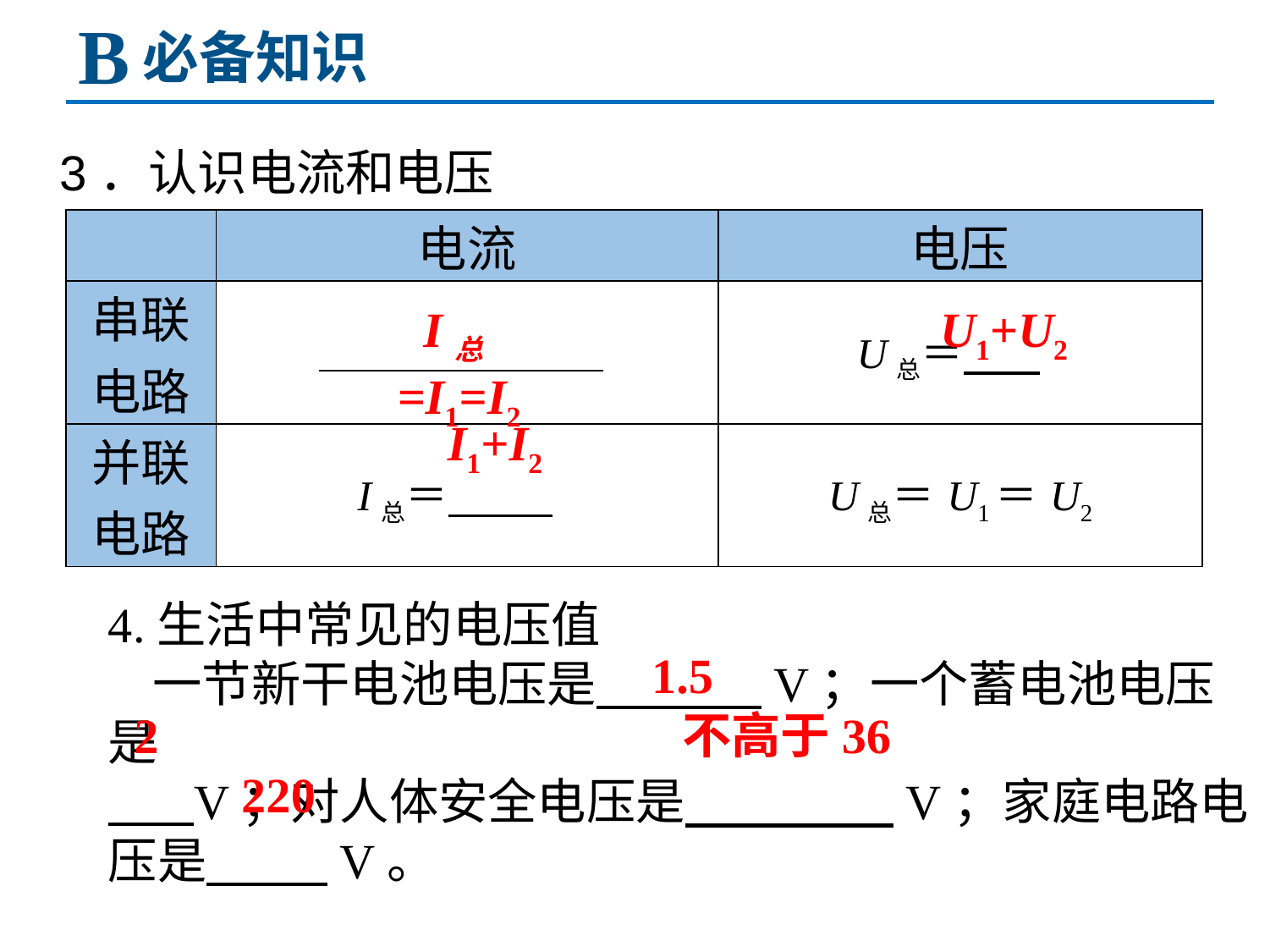

B
必备知识
3．认识电流和电压
|  | 电流 | 电压 |
| --- | --- | --- |
| 串联 电路 | . | U总＝ . |
| 并联 电路 | I总＝ . | U总＝U1＝U2 |
I总=I1=I2
U1+U2
I1+I2
4.生活中常见的电压值
   一节新干电池电压是               V；一个蓄电池电压是
       V；对人体安全电压是                   V；家庭电路电压是           V。
1.5
2
不高于36
220